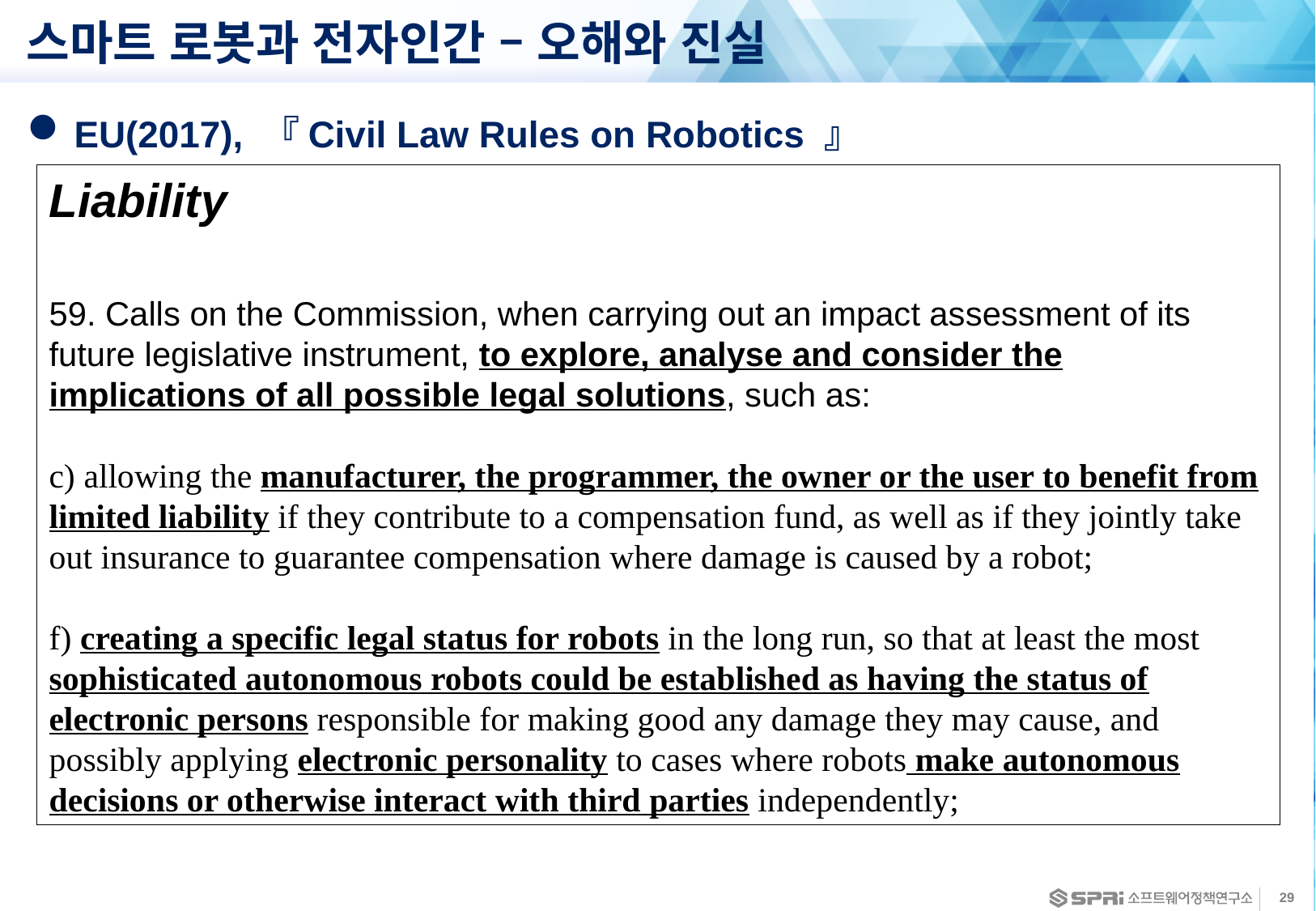

# 스마트 로봇과 전자인간 – 오해와 진실
EU(2017), 『Civil Law Rules on Robotics 』
Liability

59. Calls on the Commission, when carrying out an impact assessment of its future legislative instrument, to explore, analyse and consider the implications of all possible legal solutions, such as:

c) allowing the manufacturer, the programmer, the owner or the user to benefit from limited liability if they contribute to a compensation fund, as well as if they jointly take out insurance to guarantee compensation where damage is caused by a robot;

f) creating a specific legal status for robots in the long run, so that at least the most sophisticated autonomous robots could be established as having the status of electronic persons responsible for making good any damage they may cause, and possibly applying electronic personality to cases where robots make autonomous decisions or otherwise interact with third parties independently;